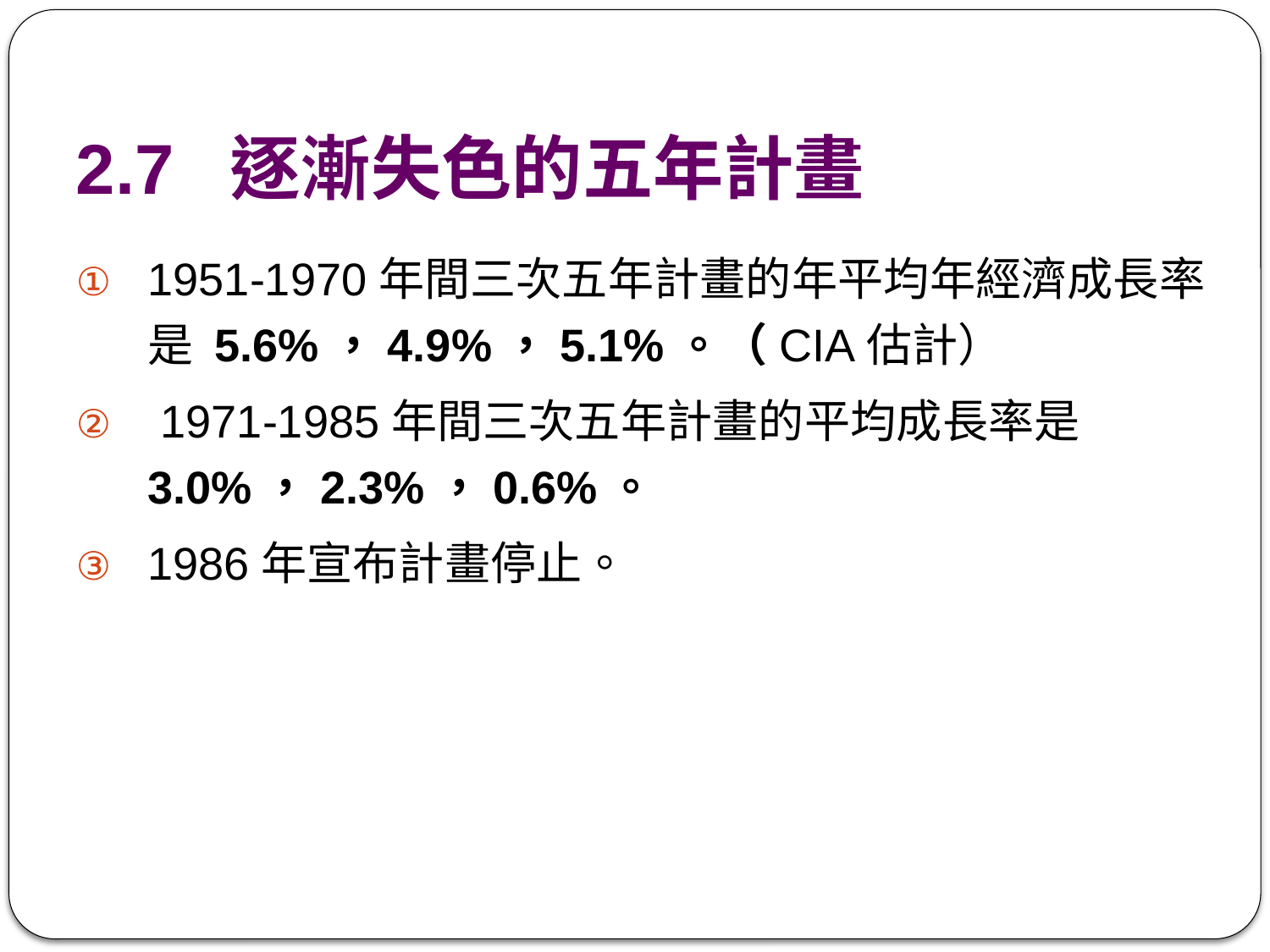

# 2.7  逐漸失色的五年計畫
1951-1970年間三次五年計畫的年平均年經濟成長率是 5.6%，4.9%，5.1%。（CIA估計）
 1971-1985年間三次五年計畫的平均成長率是 3.0%，2.3%，0.6%。
1986年宣布計畫停止。

19